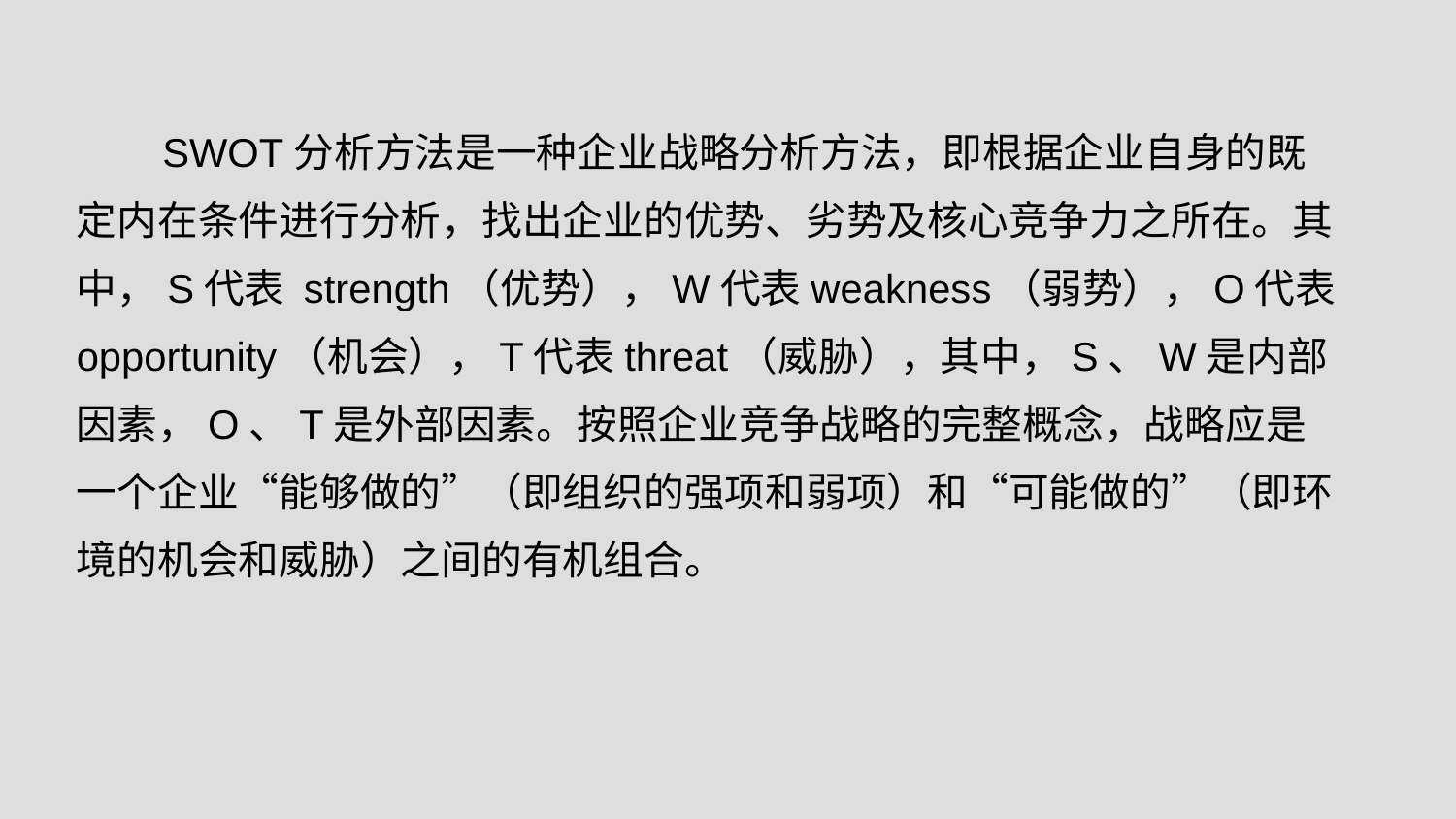

SWOT分析方法是一种企业战略分析方法，即根据企业自身的既定内在条件进行分析，找出企业的优势、劣势及核心竞争力之所在。其中，S代表 strength（优势），W代表weakness（弱势），O代表opportunity（机会），T代表threat（威胁），其中，S、W是内部因素，O、T是外部因素。按照企业竞争战略的完整概念，战略应是一个企业“能够做的”（即组织的强项和弱项）和“可能做的”（即环境的机会和威胁）之间的有机组合。